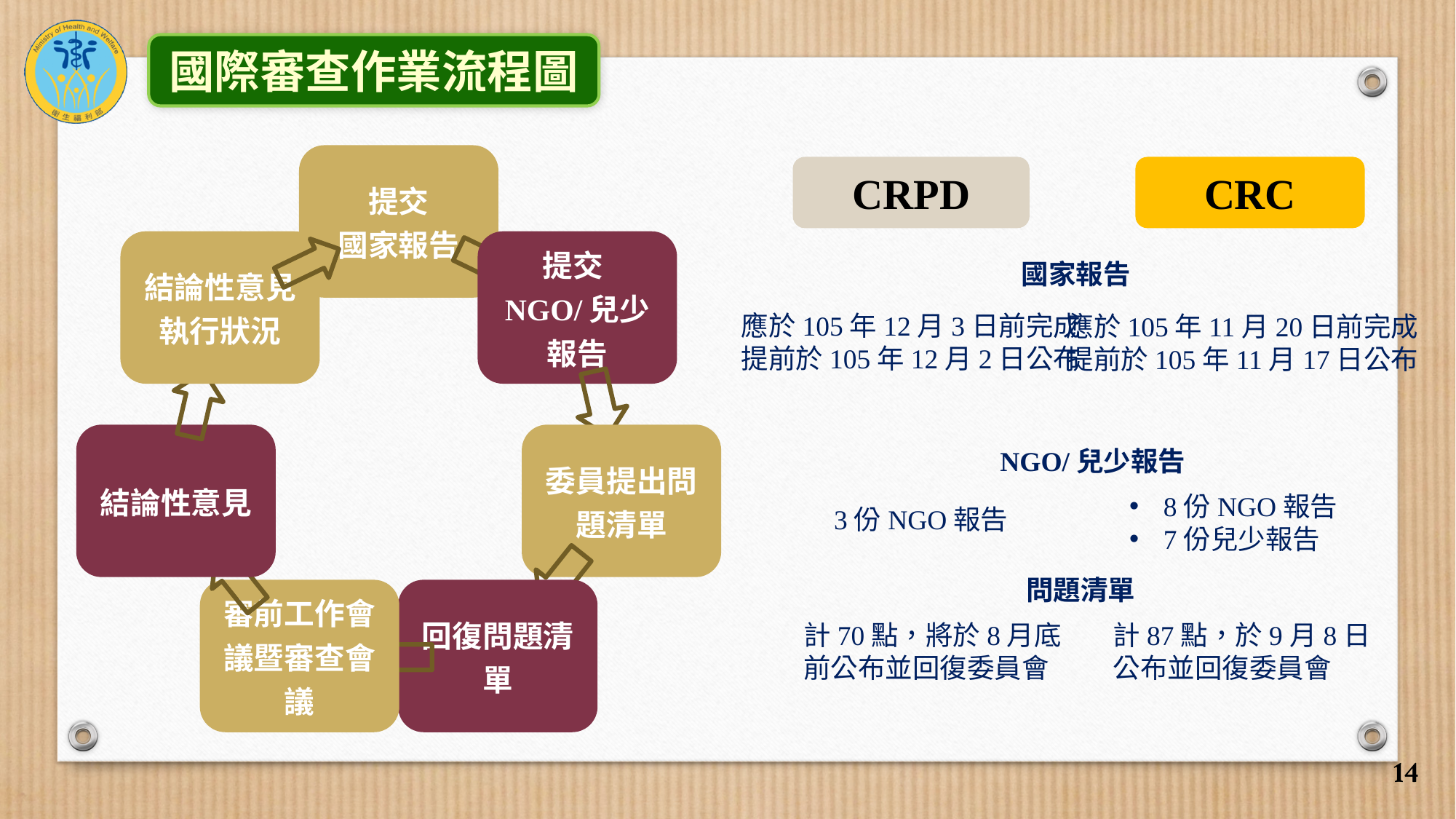

國際審查作業流程圖
提交
國家報告
提交NGO/兒少報告
委員提出問題清單
結論性意見
回復問題清單
審前工作會議暨審查會議
結論性意見執行狀況
CRPD
CRC
國家報告
應於105年12月3日前完成
提前於105年12月2日公布
應於105年11月20日前完成
提前於105年11月17日公布
NGO/兒少報告
8份NGO報告
7份兒少報告
3份NGO報告
問題清單
計70點，將於8月底前公布並回復委員會
計87點，於9月8日公布並回復委員會
14